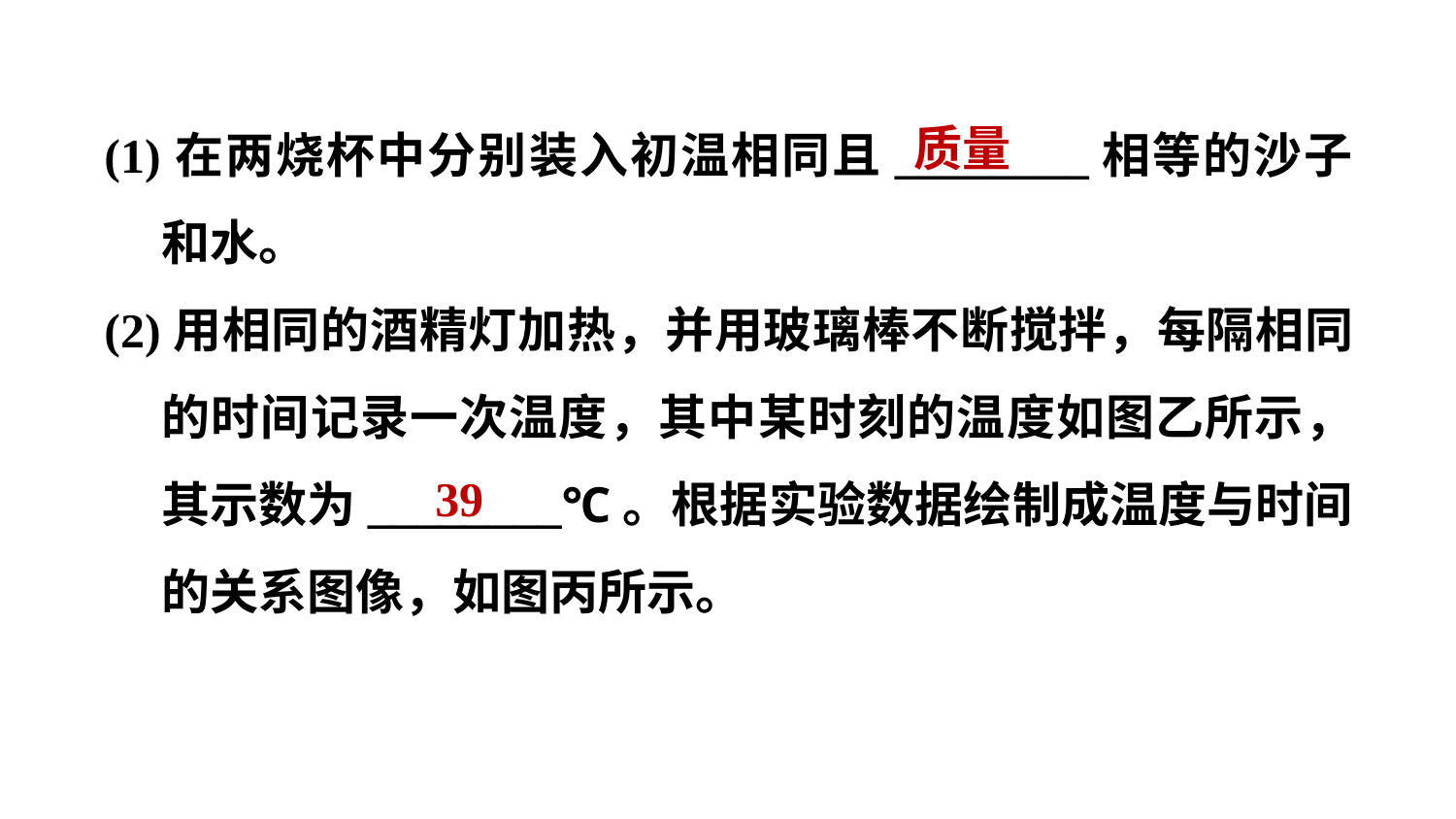

质量
(1)在两烧杯中分别装入初温相同且________相等的沙子和水。
(2)用相同的酒精灯加热，并用玻璃棒不断搅拌，每隔相同的时间记录一次温度，其中某时刻的温度如图乙所示，其示数为________℃。根据实验数据绘制成温度与时间的关系图像，如图丙所示。
39